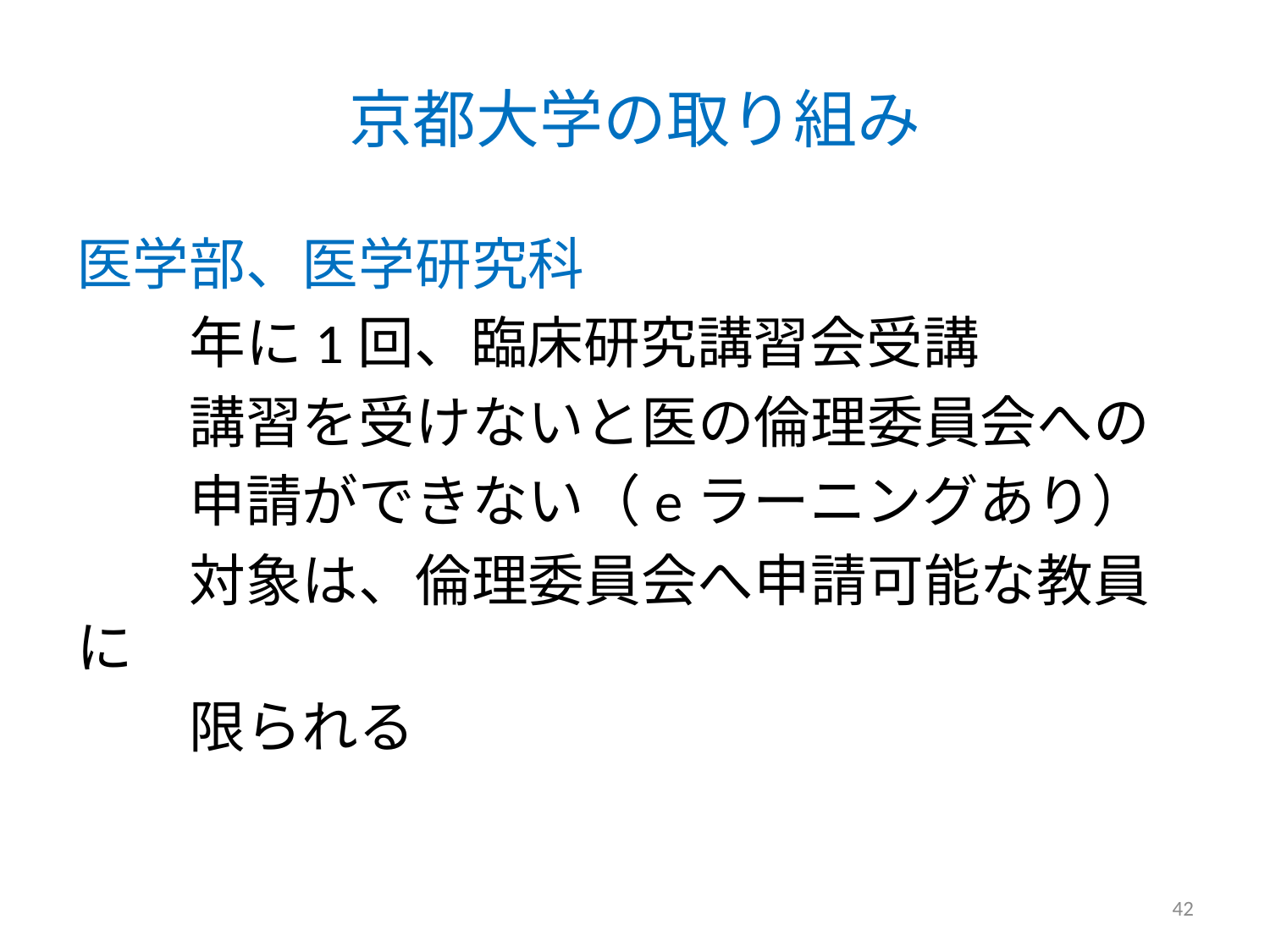

# 京都大学の取り組み
医学部、医学研究科
　　年に1回、臨床研究講習会受講
　　講習を受けないと医の倫理委員会への
　　申請ができない（eラーニングあり）
　　対象は、倫理委員会へ申請可能な教員に
　　限られる
42